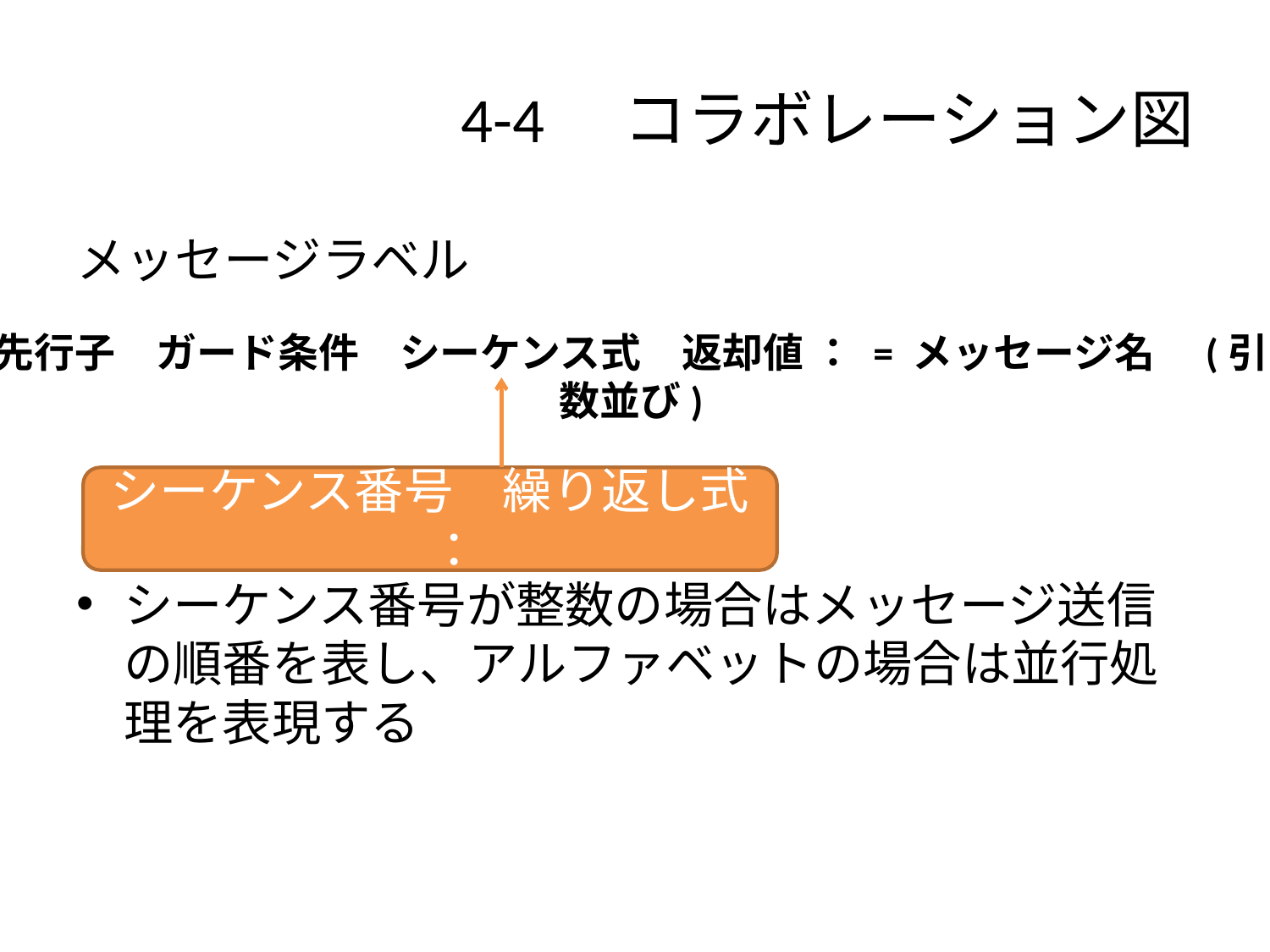

# 4-4　コラボレーション図
メッセージラベル

シーケンス番号が整数の場合はメッセージ送信の順番を表し、アルファベットの場合は並行処理を表現する
先行子　ガード条件　シーケンス式　返却値 ： = メッセージ名　(引数並び)
シーケンス番号　繰り返し式　：